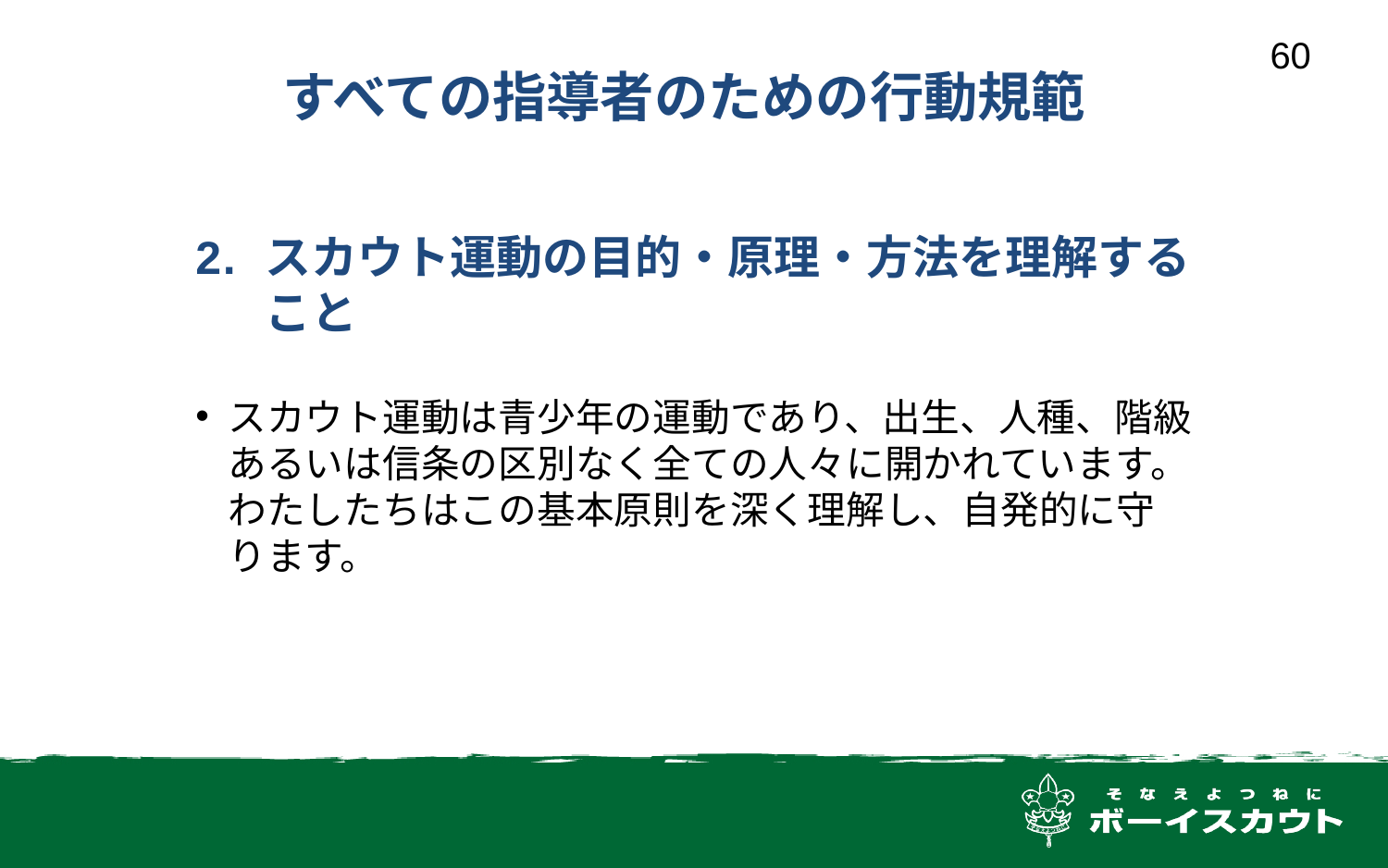

60
すべての指導者のための行動規範
スカウト運動の目的・原理・方法を理解すること
スカウト運動は青少年の運動であり、出生、人種、階級あるいは信条の区別なく全ての人々に開かれています。わたしたちはこの基本原則を深く理解し、自発的に守ります。